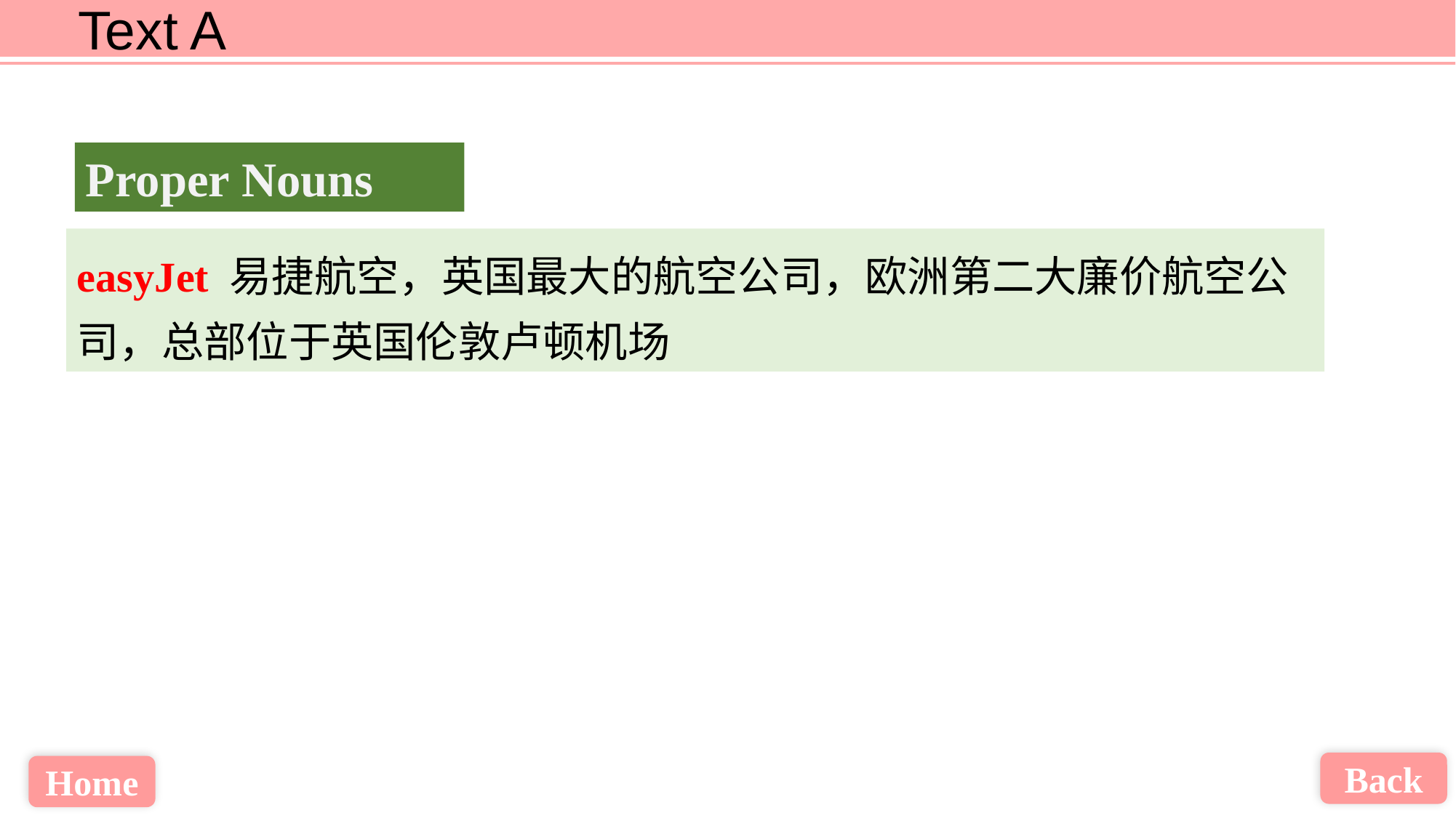

Proper Nouns
easyJet 易捷航空，英国最大的航空公司，欧洲第二大廉价航空公司，总部位于英国伦敦卢顿机场
Back